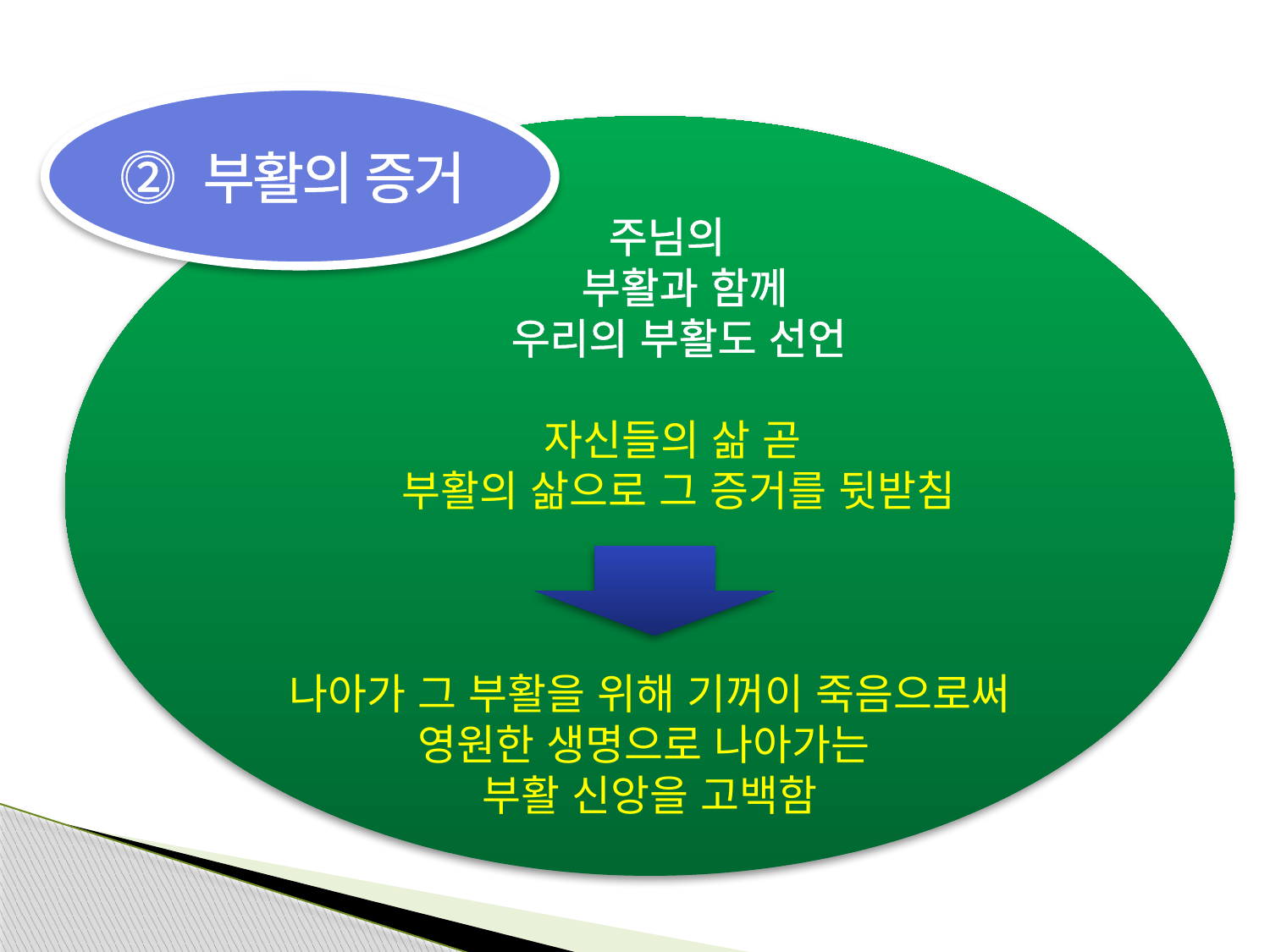

⓶ 부활의 증거

   주님의
     부활과 함께
    우리의 부활도 선언

   자신들의 삶 곧
    부활의 삶으로 그 증거를 뒷받침

나아가 그 부활을 위해 기꺼이 죽음으로써
영원한 생명으로 나아가는
부활 신앙을 고백함